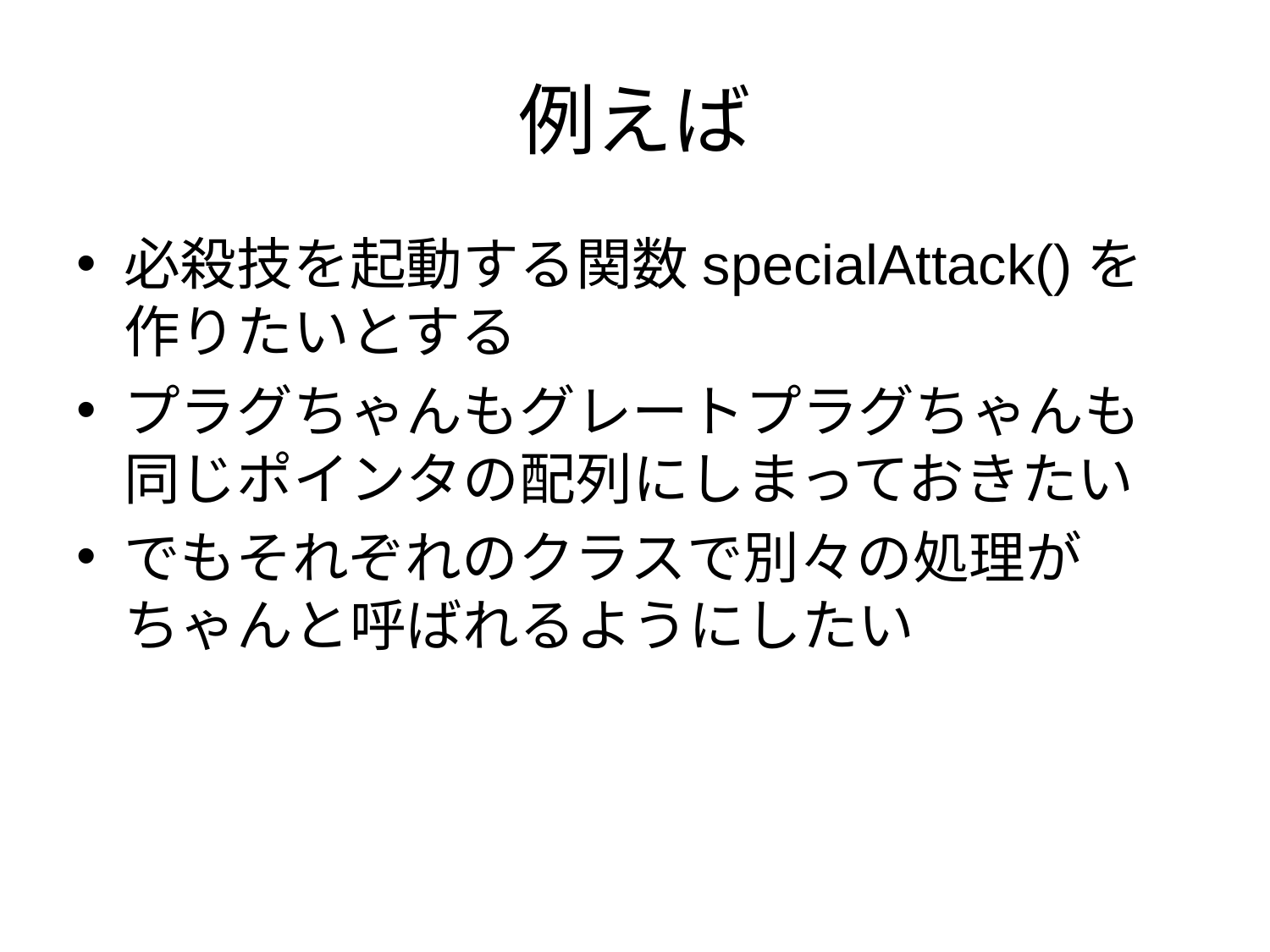

# 例えば
必殺技を起動する関数specialAttack()を作りたいとする
プラグちゃんもグレートプラグちゃんも同じポインタの配列にしまっておきたい
でもそれぞれのクラスで別々の処理が
ちゃんと呼ばれるようにしたい